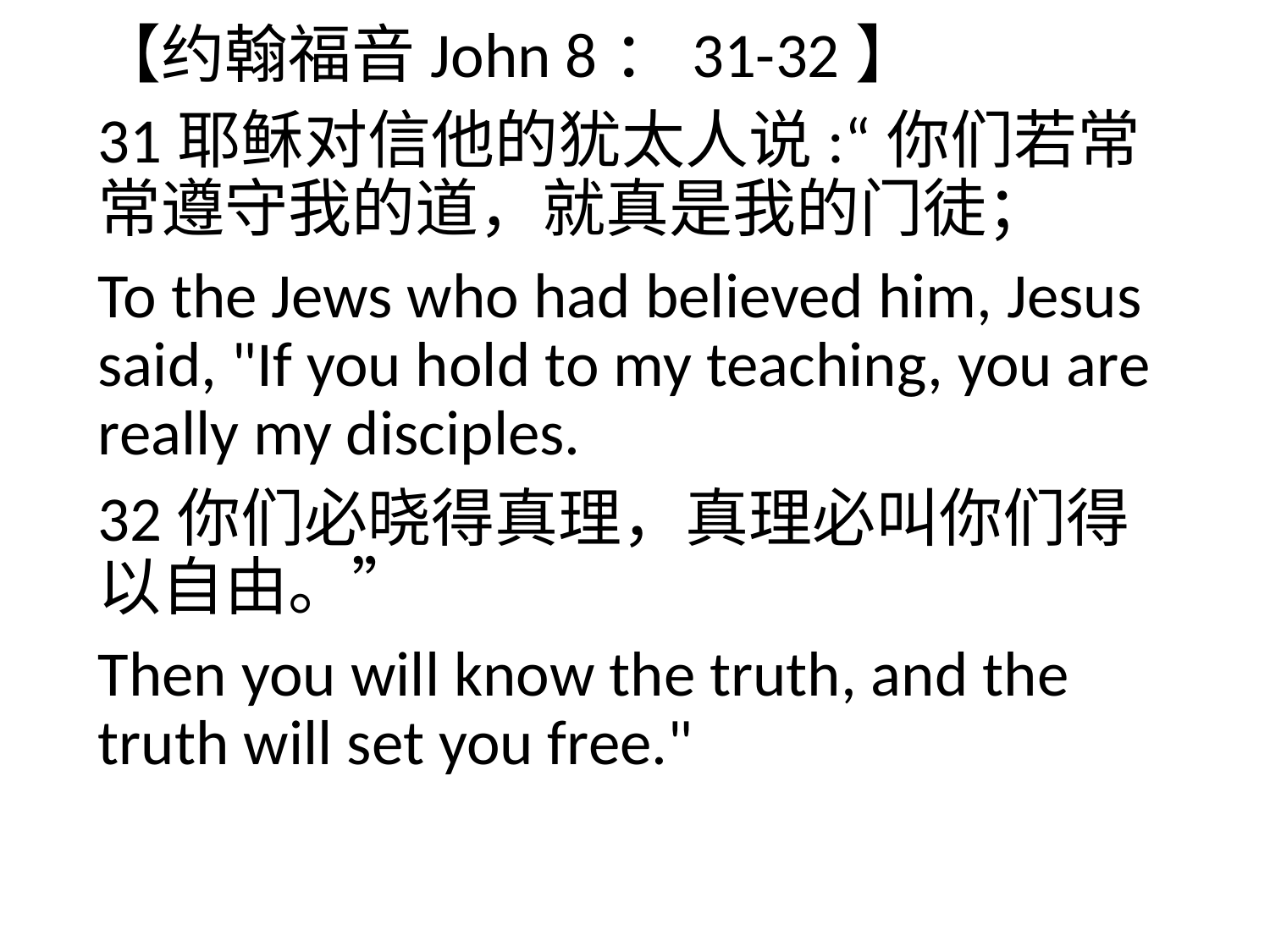

【约翰福音John 8：31-32】
31耶稣对信他的犹太人说:“你们若常常遵守我的道，就真是我的门徒；
To the Jews who had believed him, Jesus said, "If you hold to my teaching, you are really my disciples.
32你们必晓得真理，真理必叫你们得以自由。”
Then you will know the truth, and the truth will set you free."